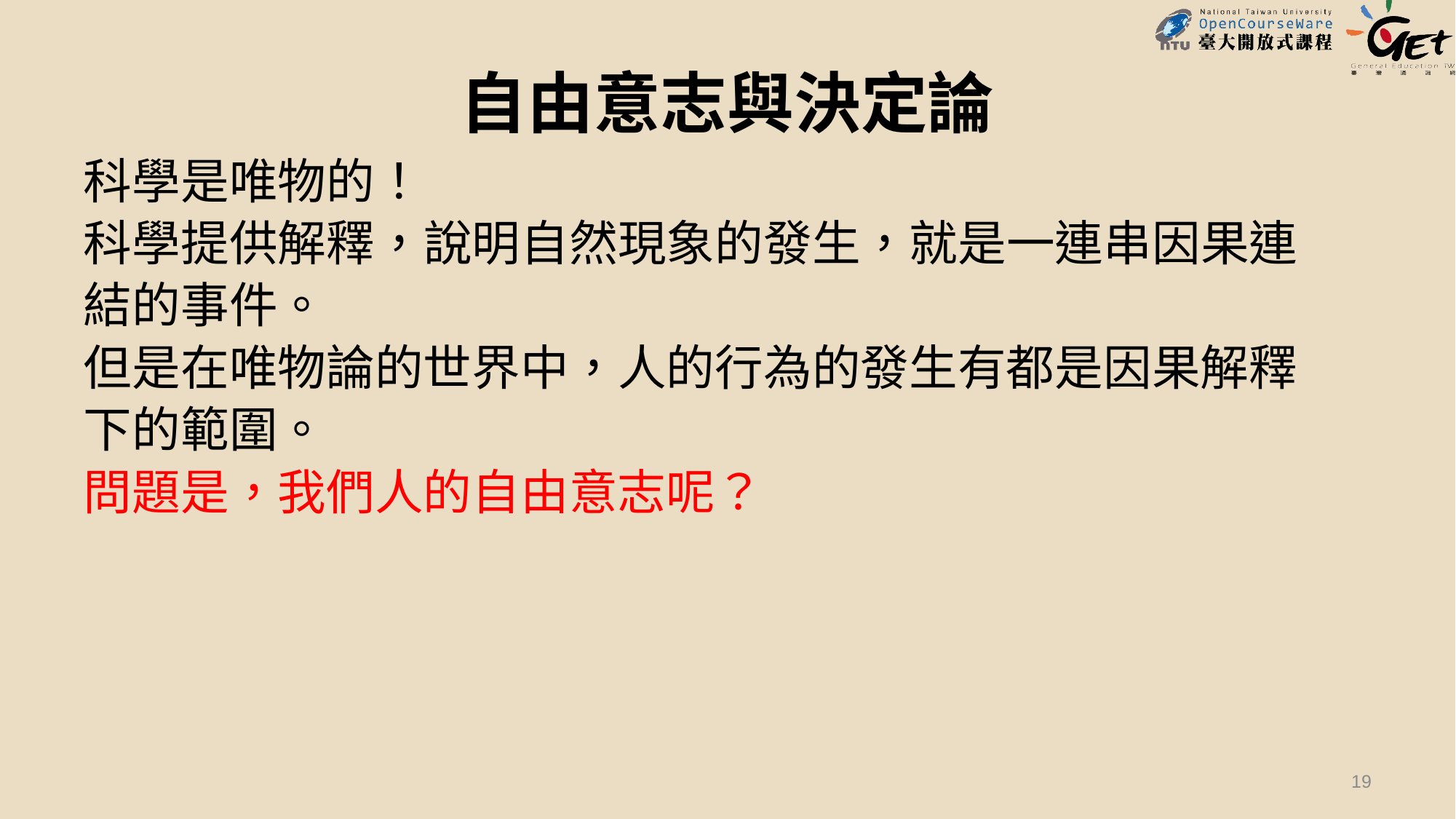

# 自由意志與決定論
科學是唯物的！
科學提供解釋，說明自然現象的發生，就是一連串因果連
結的事件。
但是在唯物論的世界中，人的行為的發生有都是因果解釋
下的範圍。
問題是，我們人的自由意志呢？
19